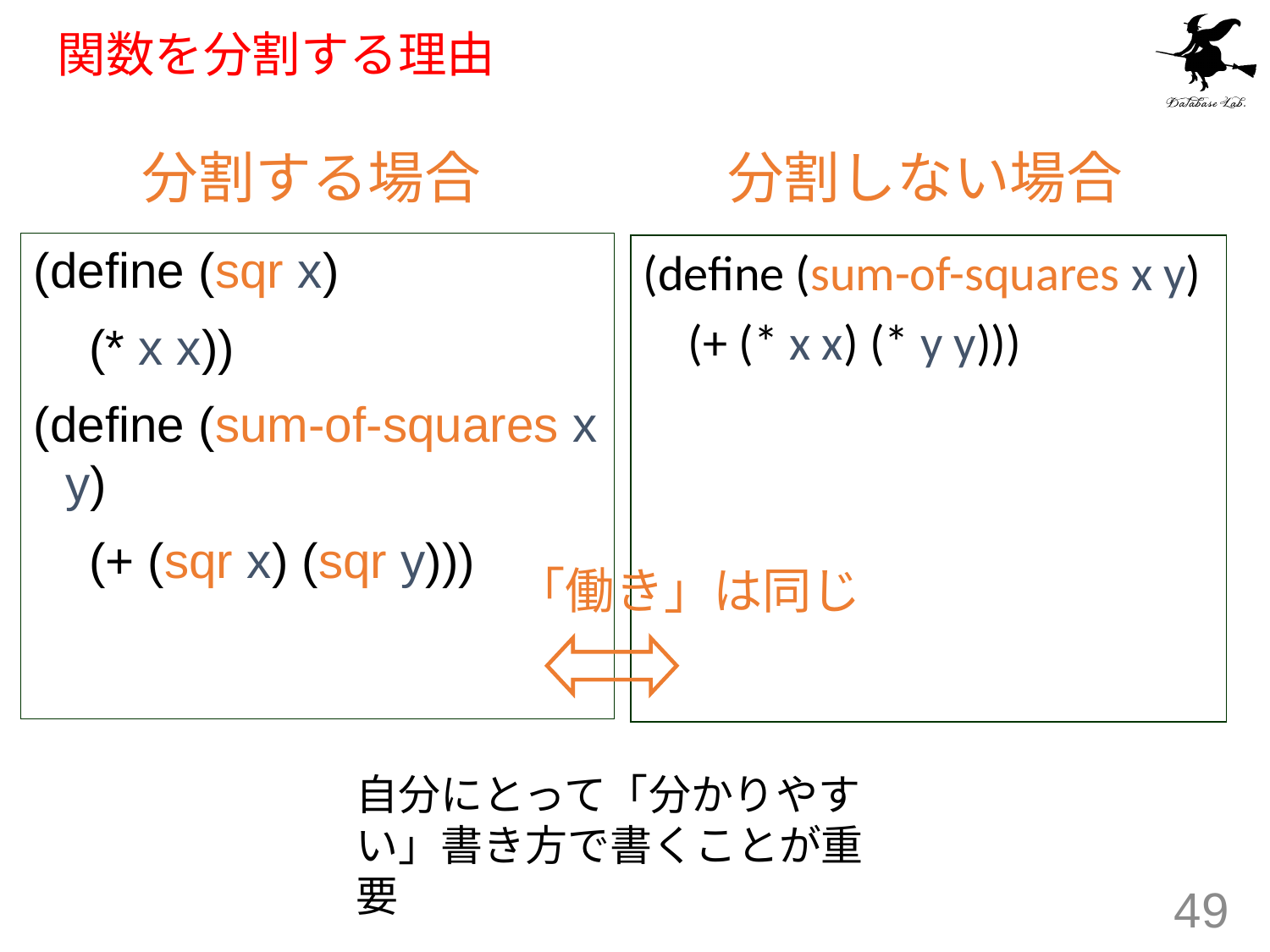

# 関数を分割する理由
分割する場合
分割しない場合
(define (sqr x)
    (* x x))
(define (sum-of-squares x y)
    (+ (sqr x) (sqr y)))

(define (sum-of-squares x y)
    (+ (* x x) (* y y)))

「働き」は同じ

自分にとって「分かりやすい」書き方で書くことが重要

49